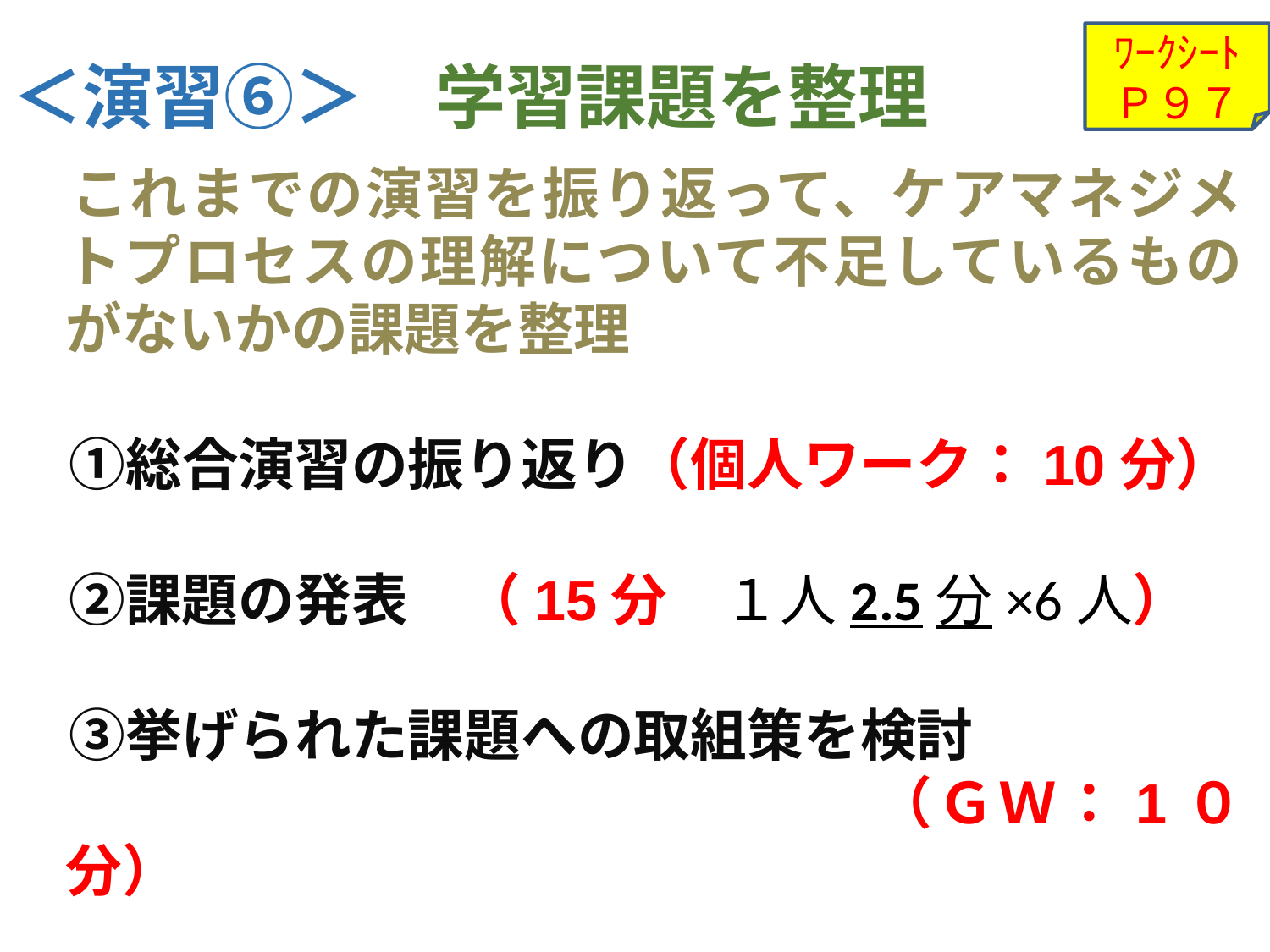

ﾜｰｸｼｰﾄ
Ｐ９７
＜演習⑥＞　学習課題を整理

　これまでの演習を振り返って、ケアマネジメトプロセスの理解について不足しているものがないかの課題を整理

　①総合演習の振り返り（個人ワーク：10分）

　②課題の発表　（15分　１人2.5分×6人）

　③挙げられた課題への取組策を検討
　　　　　　　　　　　　　　（ＧＷ：1０分）